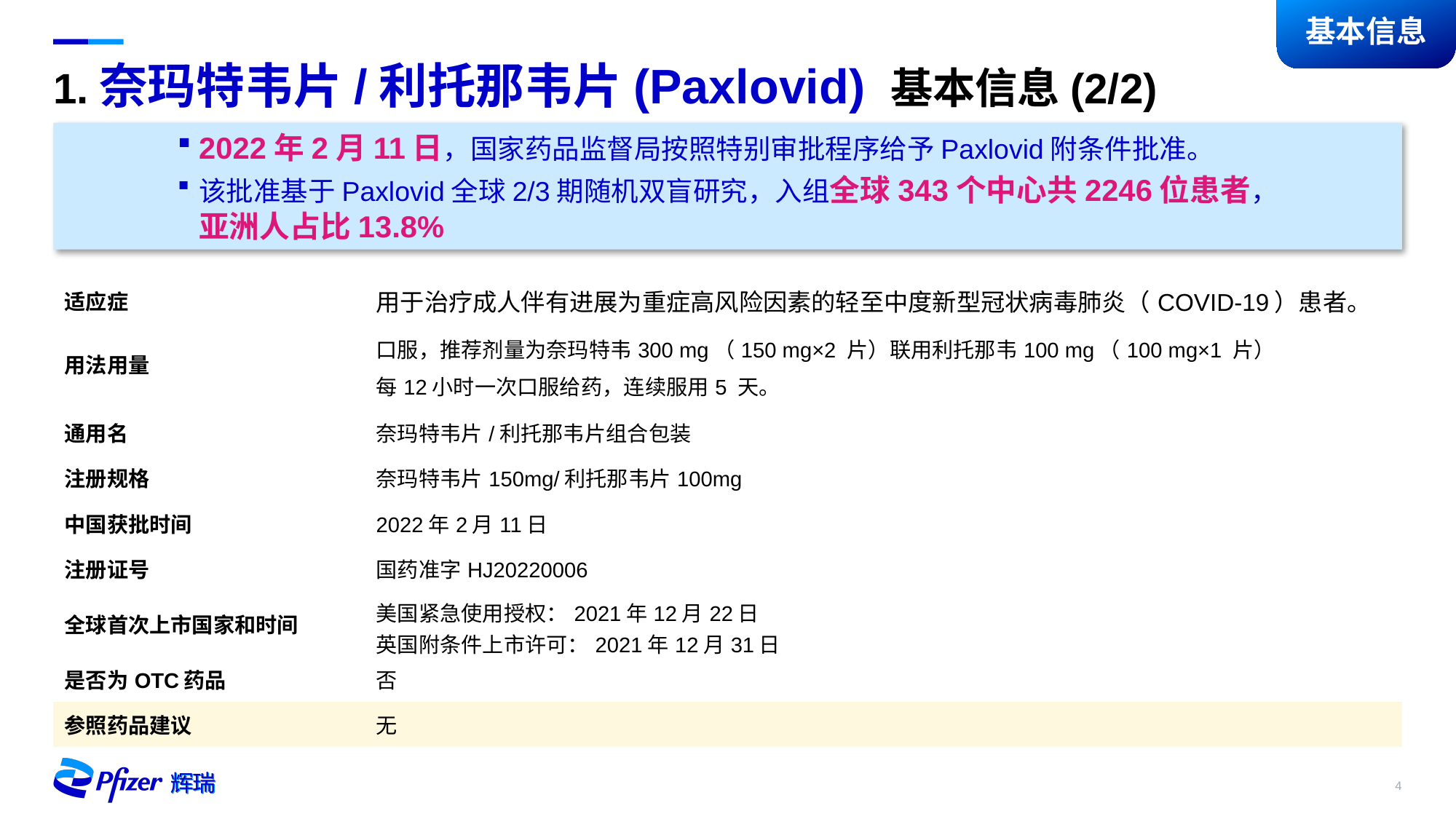

基本信息
# 1.奈玛特韦片/利托那韦片(Paxlovid) 基本信息(2/2)
2022年2月11日，国家药品监督局按照特别审批程序给予Paxlovid附条件批准。
该批准基于Paxlovid全球2/3期随机双盲研究，入组全球343个中心共2246位患者，
亚洲人占比13.8%
| 适应症 | 用于治疗成人伴有进展为重症高风险因素的轻至中度新型冠状病毒肺炎（COVID-19）患者。 |
| --- | --- |
| 用法用量 | 口服，推荐剂量为奈玛特韦300 mg（150 mg×2 片）联用利托那韦100 mg（100 mg×1 片） 每12小时一次口服给药，连续服用5 天。 |
| 通用名 | 奈玛特韦片/利托那韦片组合包装 |
| --- | --- |
| 注册规格 | 奈玛特韦片150mg/利托那韦片100mg |
| 中国获批时间 | 2022年2月11日 |
| 注册证号 | 国药准字HJ20220006 |
| 全球首次上市国家和时间 | 美国紧急使用授权：2021年12月22日 英国附条件上市许可：2021年12月31日 |
| 是否为OTC药品 | 否 |
| 参照药品建议 | 无 |